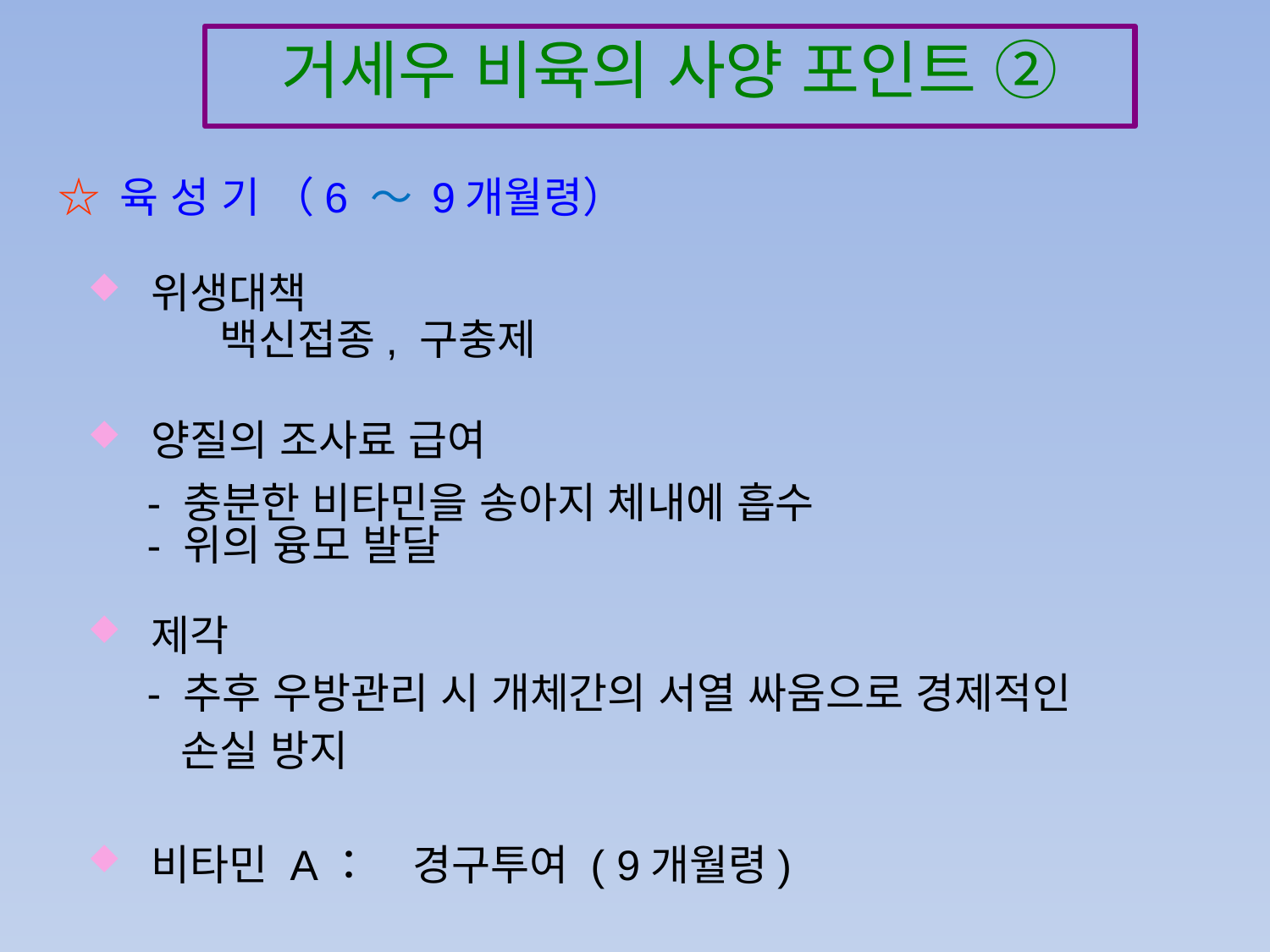

거세우 비육의 사양 포인트 ②
☆ 육 성 기 （6 ～ 9개월령）

위생대책
　　     백신접종, 구충제

양질의 조사료 급여
     - 충분한 비타민을 송아지 체내에 흡수
     - 위의 융모 발달

제각
     - 추후 우방관리 시 개체간의 서열 싸움으로 경제적인
       손실 방지

비타민 A：　경구투여 ( 9개월령)